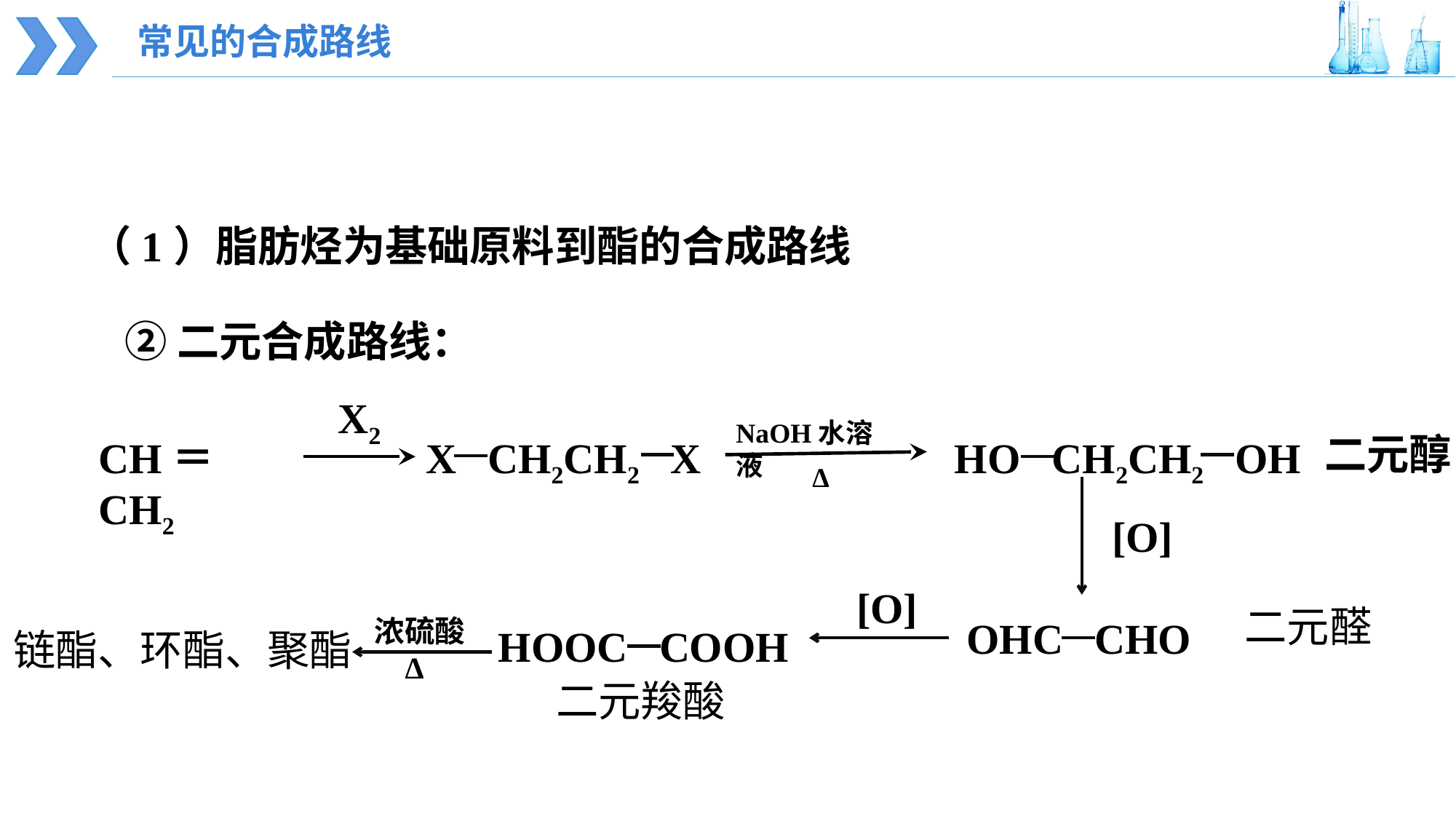

常见的合成路线
（1）脂肪烃为基础原料到酯的合成路线

②二元合成路线：
X2
NaOH水溶液
Δ
二元醇
CH＝CH2
X   CH2CH2     X
HO   CH2CH2     OH
[O]
[O]
二元醛
浓硫酸
    Δ
OHC   CHO
HOOC   COOH
链酯、环酯、聚酯
二元羧酸